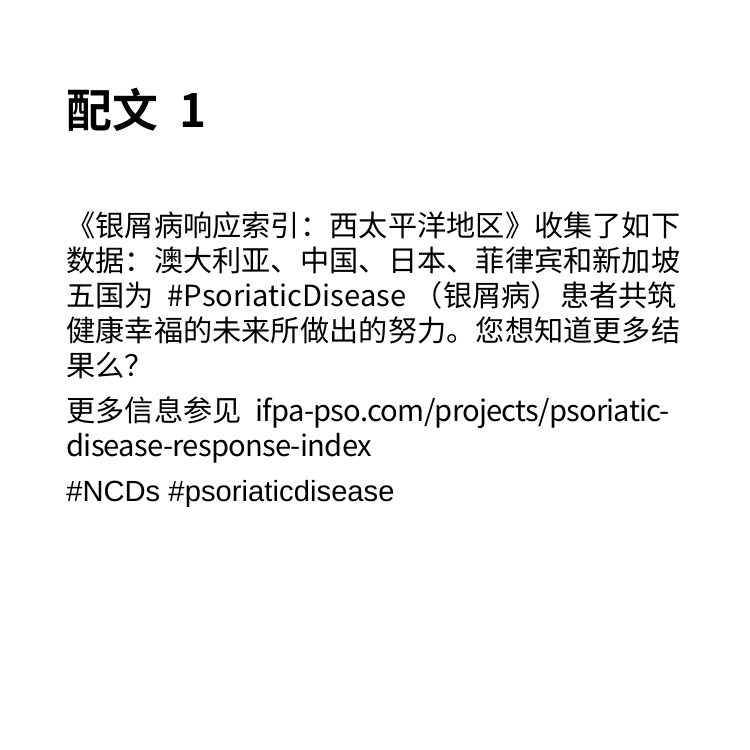

# 配文 1
《银屑病响应索引：西太平洋地区》收集了如下数据：澳大利亚、中国、日本、菲律宾和新加坡五国为 #PsoriaticDisease（银屑病）患者共筑健康幸福的未来所做出的努力。您想知道更多结果么？
更多信息参见 ifpa-pso.com/projects/psoriatic-disease-response-index
#NCDs #psoriaticdisease